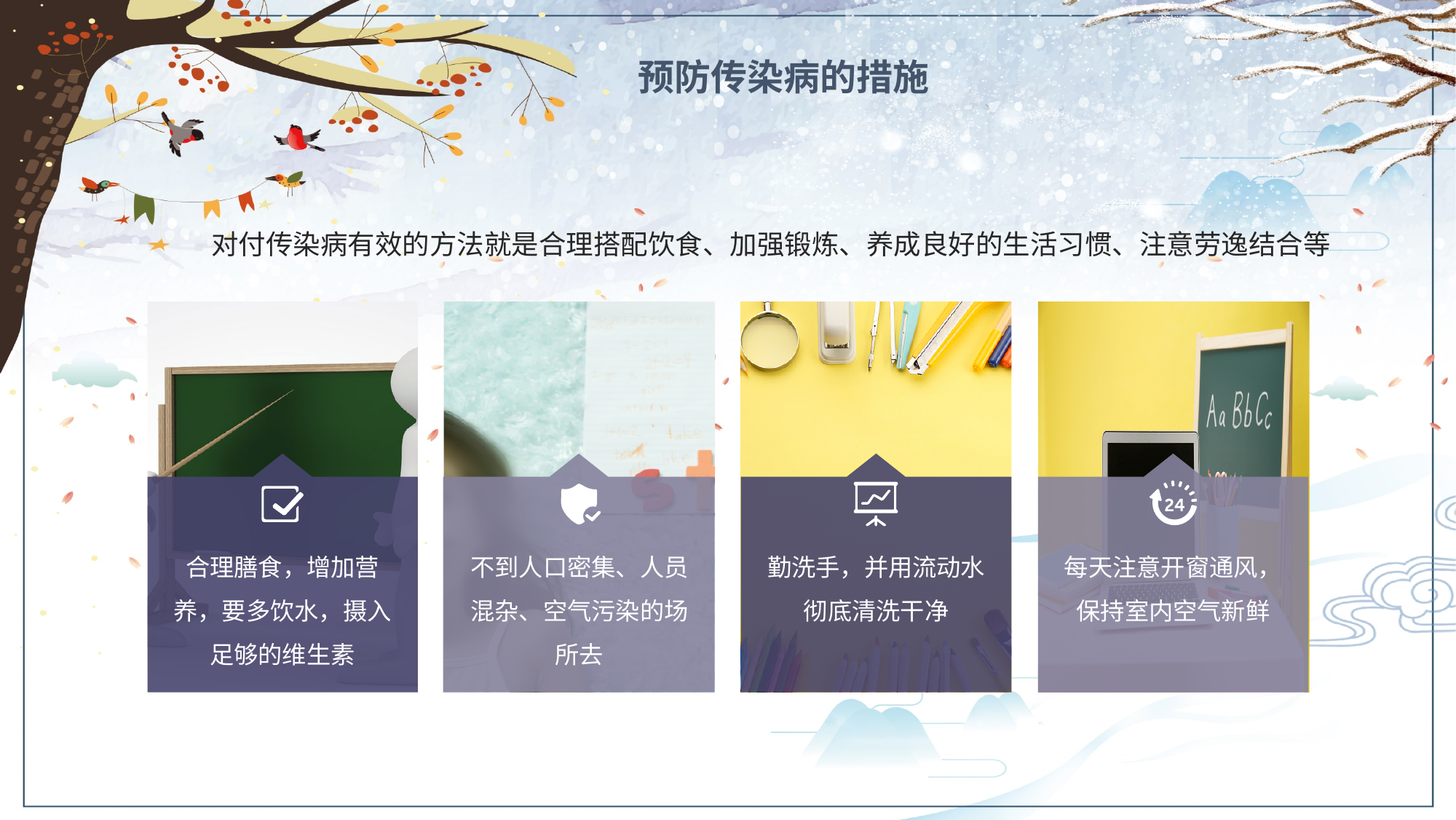

预防传染病的措施
对付传染病有效的方法就是合理搭配饮食、加强锻炼、养成良好的生活习惯、注意劳逸结合等

合理膳食，增加营养，要多饮水，摄入足够的维生素
不到人口密集、人员混杂、空气污染的场所去
勤洗手，并用流动水彻底清洗干净
每天注意开窗通风，保持室内空气新鲜